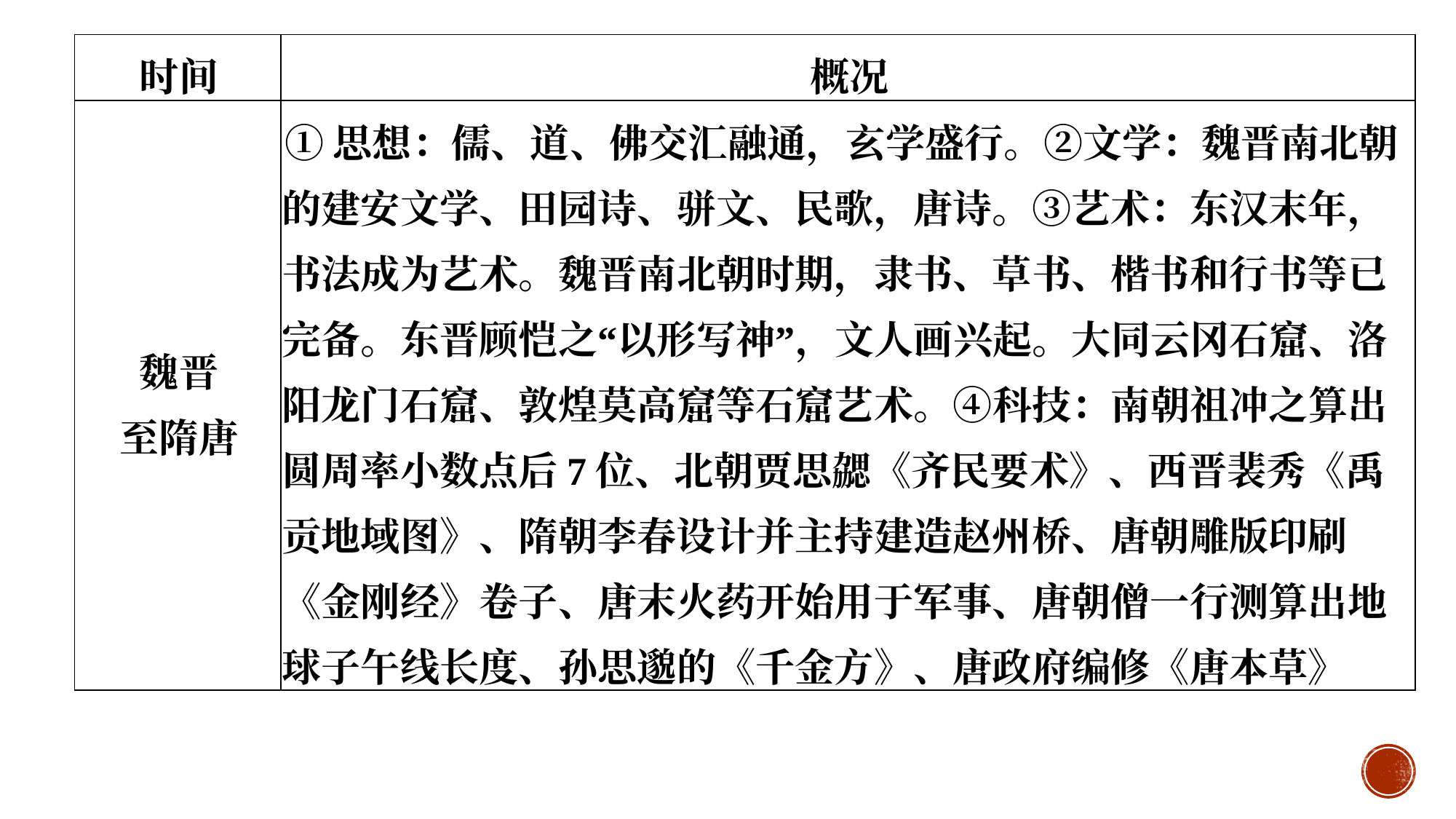

| 时间 | 概况 |
| --- | --- |
| 魏晋 至隋唐 | ①思想：儒、道、佛交汇融通，玄学盛行。②文学：魏晋南北朝的建安文学、田园诗、骈文、民歌，唐诗。③艺术：东汉末年，书法成为艺术。魏晋南北朝时期，隶书、草书、楷书和行书等已完备。东晋顾恺之“以形写神”，文人画兴起。大同云冈石窟、洛阳龙门石窟、敦煌莫高窟等石窟艺术。④科技：南朝祖冲之算出圆周率小数点后7位、北朝贾思勰《齐民要术》、西晋裴秀《禹贡地域图》、隋朝李春设计并主持建造赵州桥、唐朝雕版印刷《金刚经》卷子、唐末火药开始用于军事、唐朝僧一行测算出地球子午线长度、孙思邈的《千金方》、唐政府编修《唐本草》 |
#